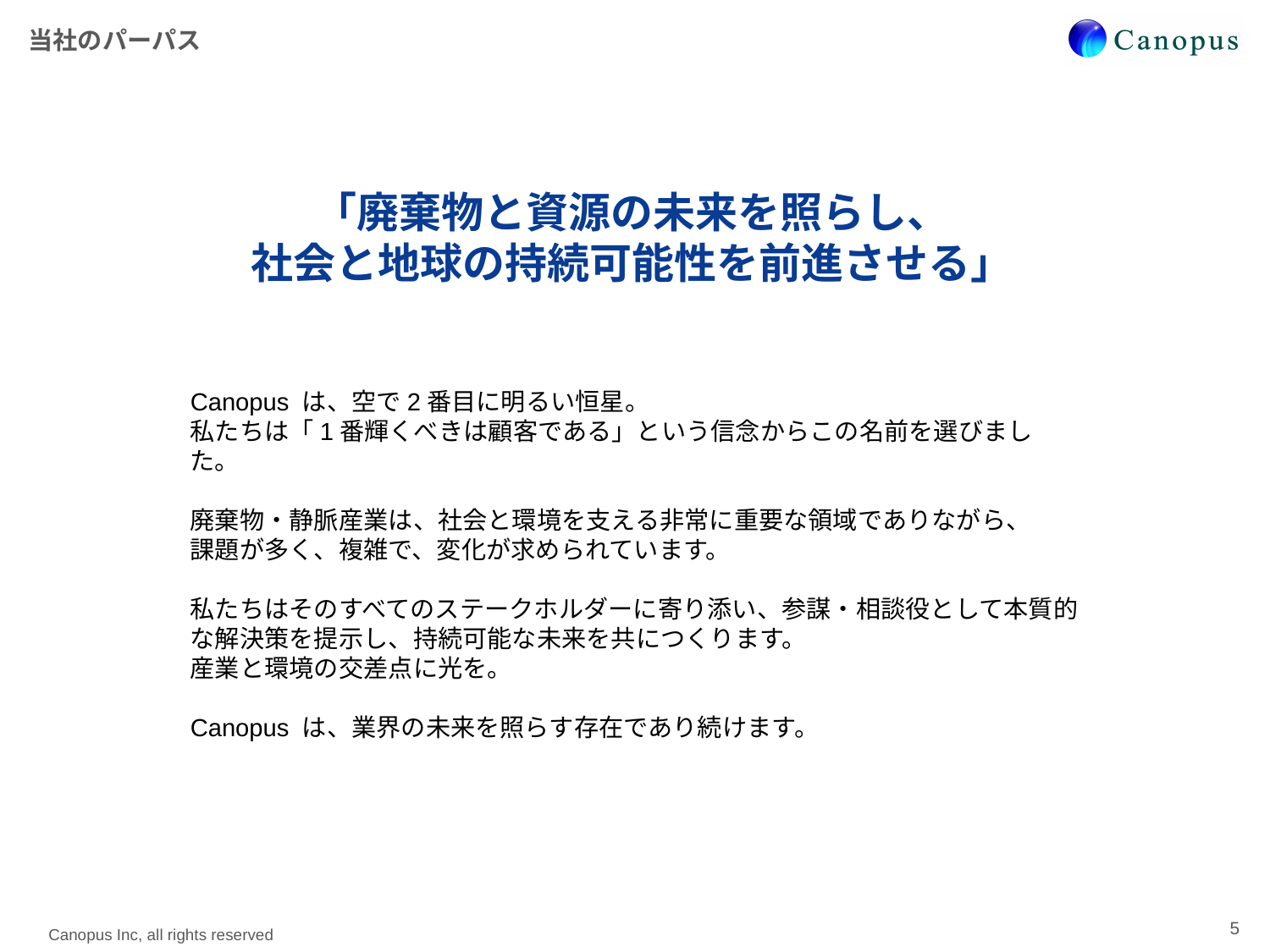

当社のパーパス
「廃棄物と資源の未来を照らし、
社会と地球の持続可能性を前進させる」
Canopus は、空で2番目に明るい恒星。
私たちは「1番輝くべきは顧客である」という信念からこの名前を選びました。

廃棄物・静脈産業は、社会と環境を支える非常に重要な領域でありながら、
課題が多く、複雑で、変化が求められています。

私たちはそのすべてのステークホルダーに寄り添い、参謀・相談役として本質的な解決策を提示し、持続可能な未来を共につくります。
産業と環境の交差点に光を。
Canopus は、業界の未来を照らす存在であり続けます。
5